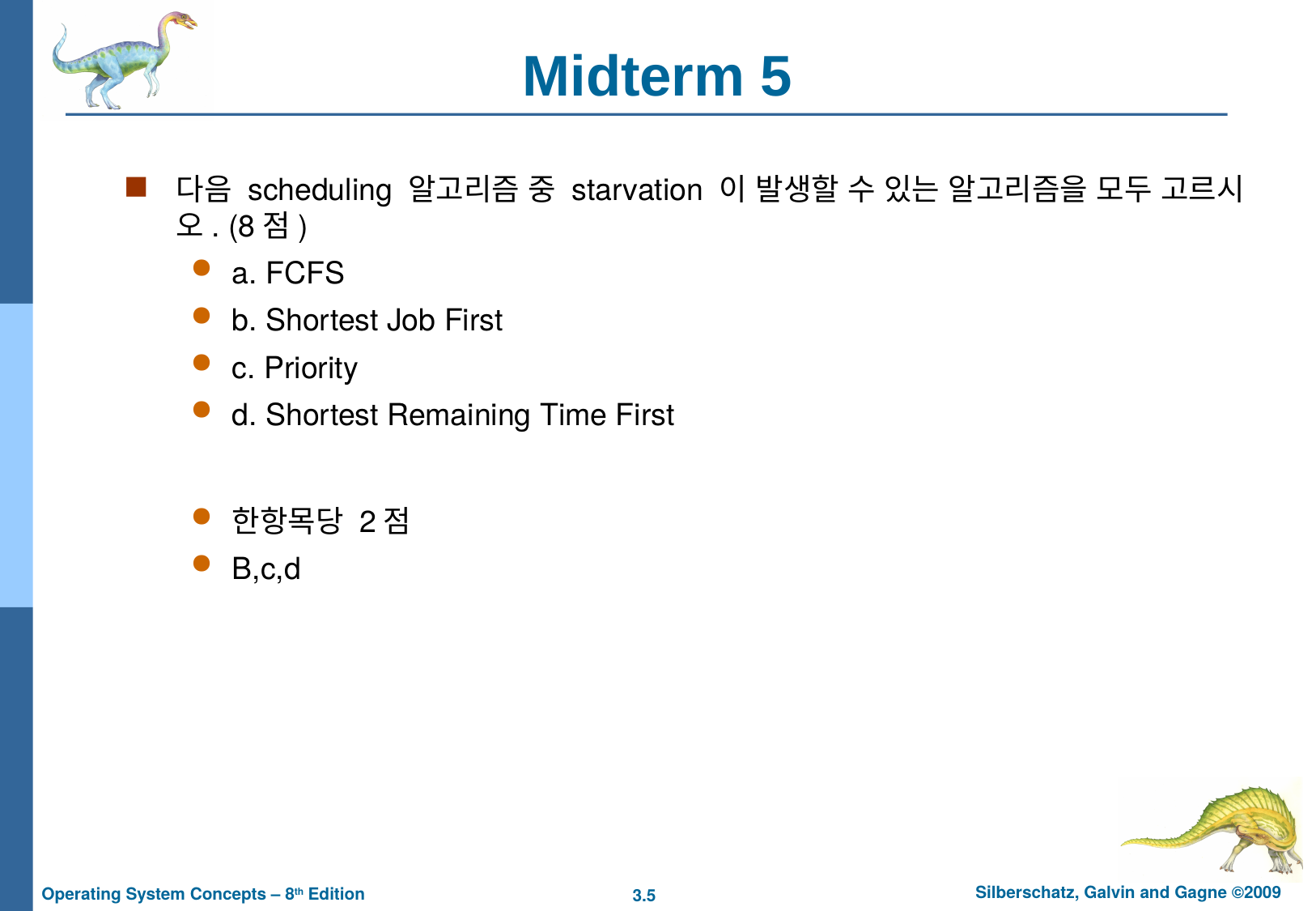

# Midterm 5
다음 scheduling 알고리즘 중 starvation 이 발생할 수 있는 알고리즘을 모두 고르시오. (8점)
a. FCFS
b. Shortest Job First
c. Priority
d. Shortest Remaining Time First

한항목당 2점
B,c,d